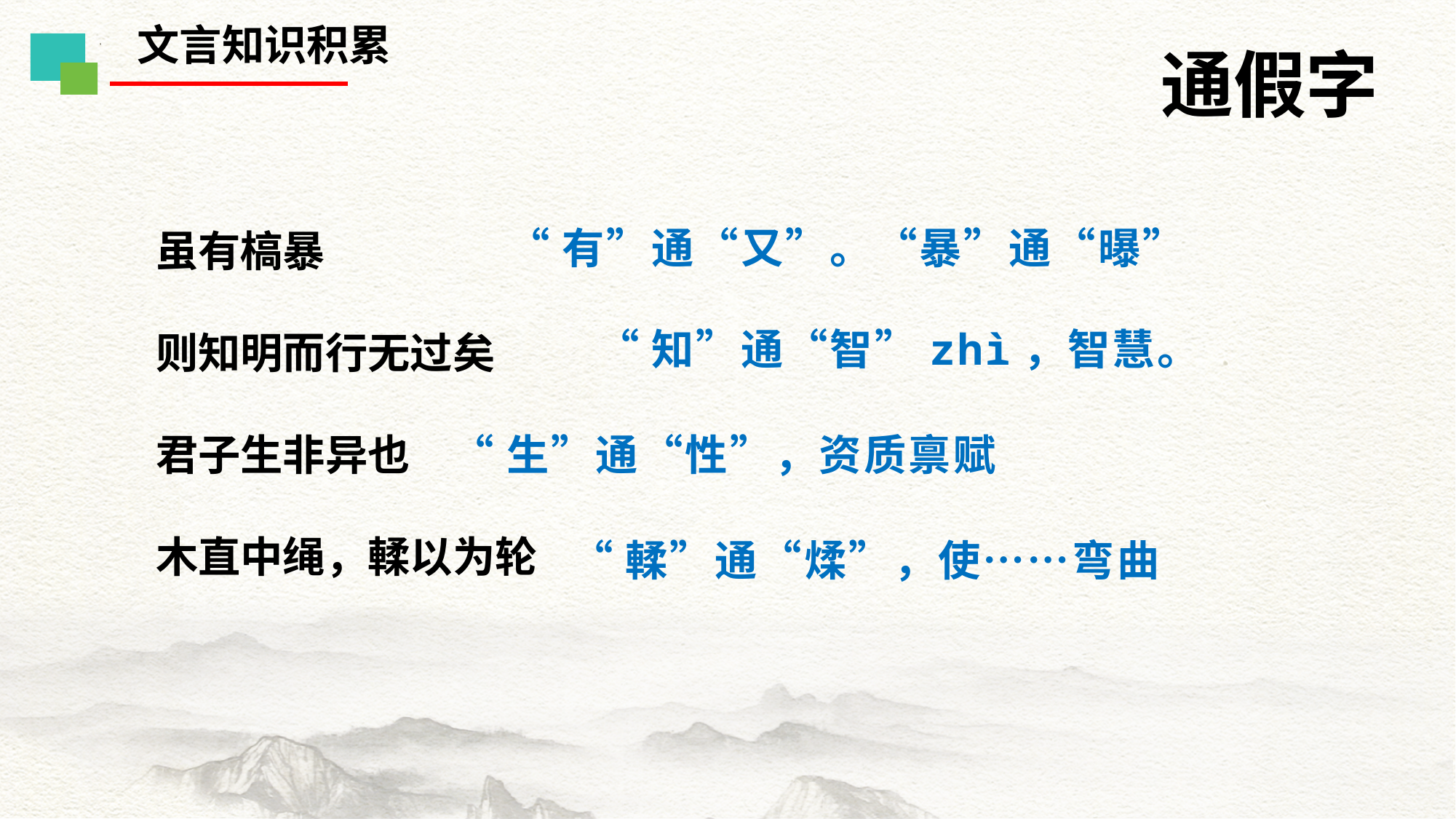

文言知识积累

通假字
“有”通“又”。“暴”通“曝”
虽有槁暴

则知明而行无过矣

君子生非异也

木直中绳，輮以为轮
“知”通“智”zhì，智慧。
“生”通“性”，资质禀赋
“輮”通“煣”，使……弯曲